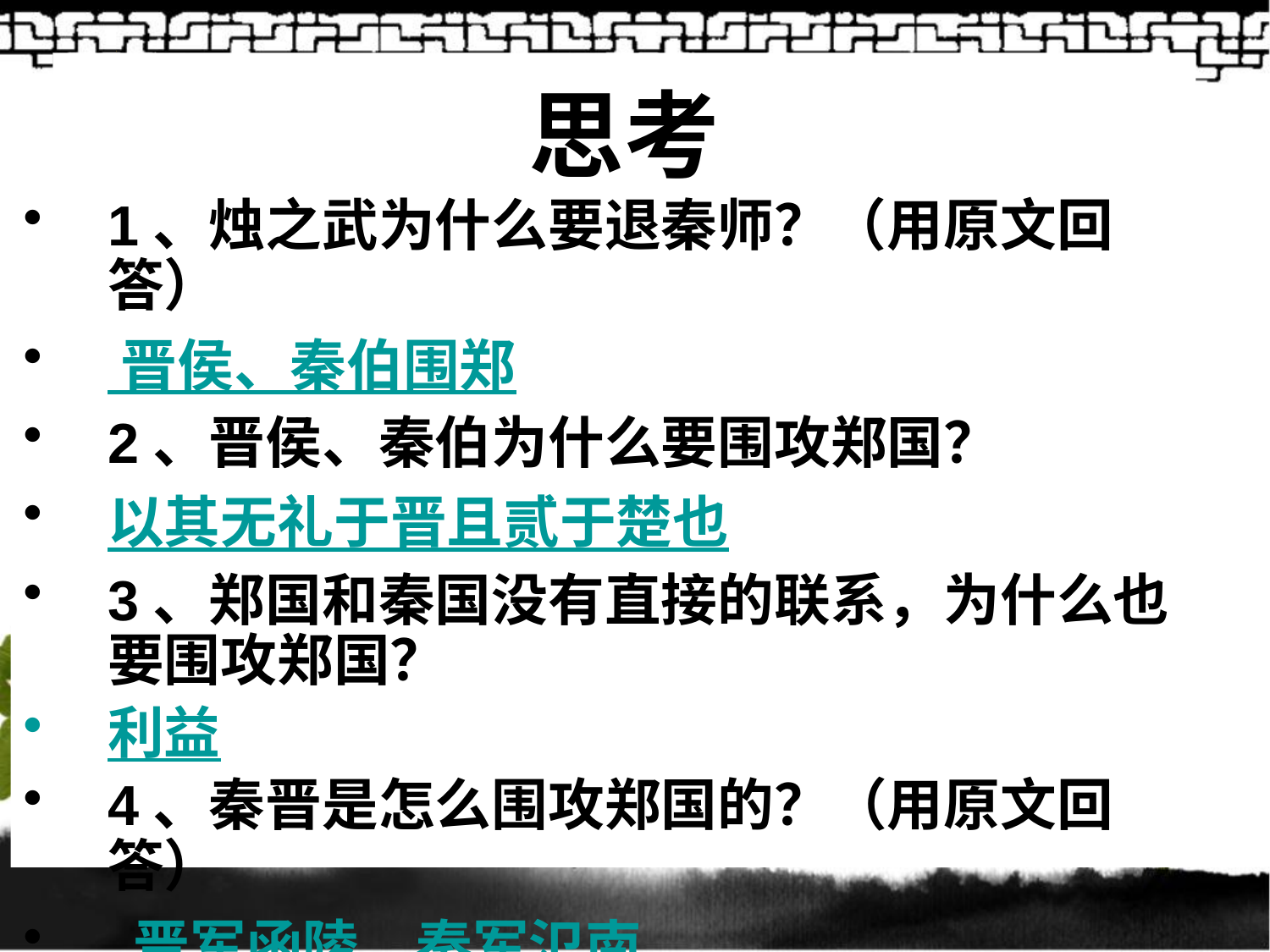

# 思考
1、烛之武为什么要退秦师？（用原文回答）
 晋侯、秦伯围郑
2、晋侯、秦伯为什么要围攻郑国？
以其无礼于晋且贰于楚也
3、郑国和秦国没有直接的联系，为什么也要围攻郑国？
利益
4、秦晋是怎么围攻郑国的？（用原文回答）
  晋军函陵，秦军氾南。